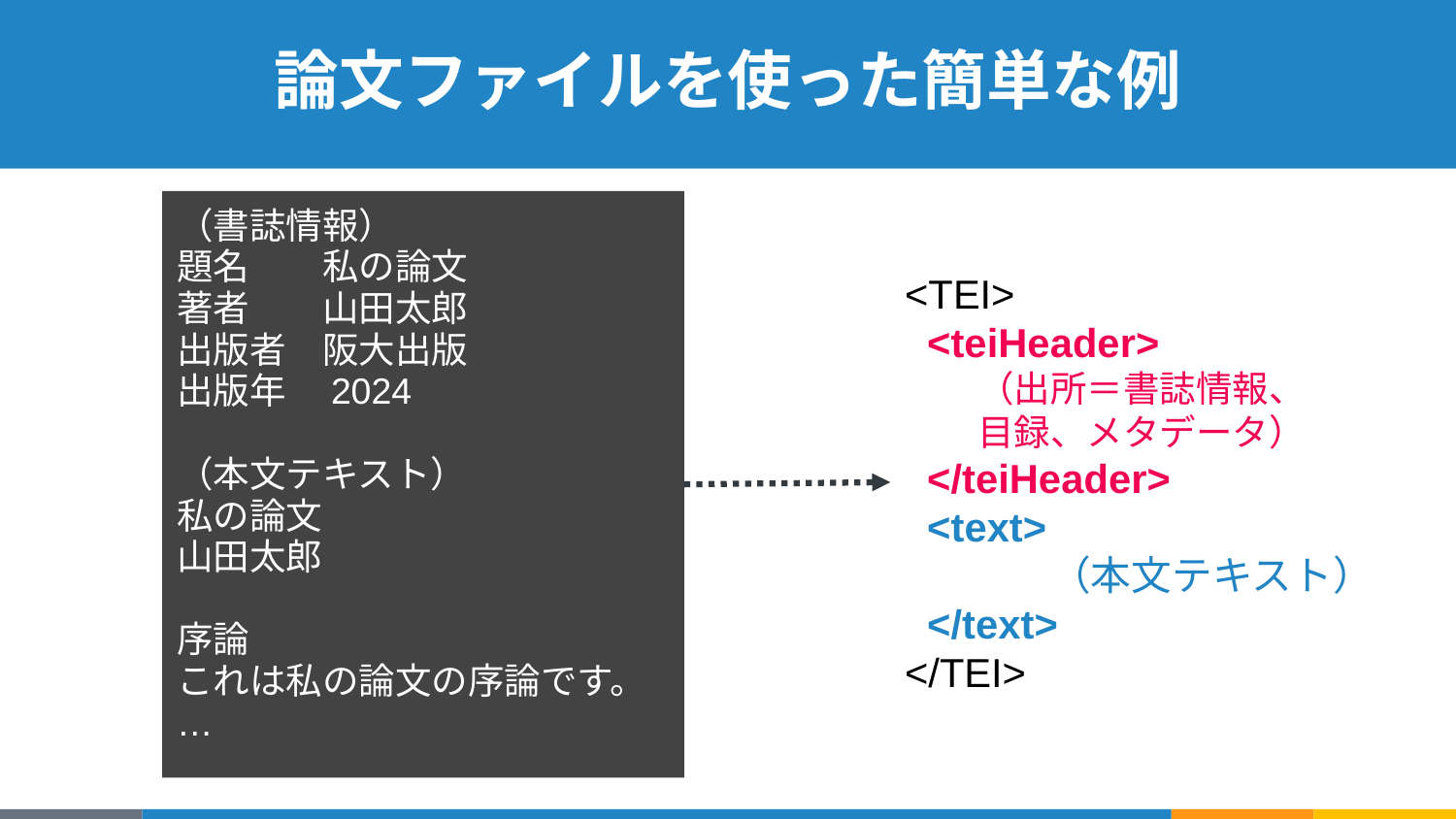

# 論文ファイルを使った簡単な例
（書誌情報）
題名　　私の論文
著者　　山田太郎
出版者　阪大出版
出版年　2024

（本文テキスト）
私の論文
山田太郎

序論
これは私の論文の序論です。
…
<TEI>
  <teiHeader>
（出所＝書誌情報、
目録、メタデータ）
  </teiHeader>
  <text>
	（本文テキスト）
  </text>
</TEI>